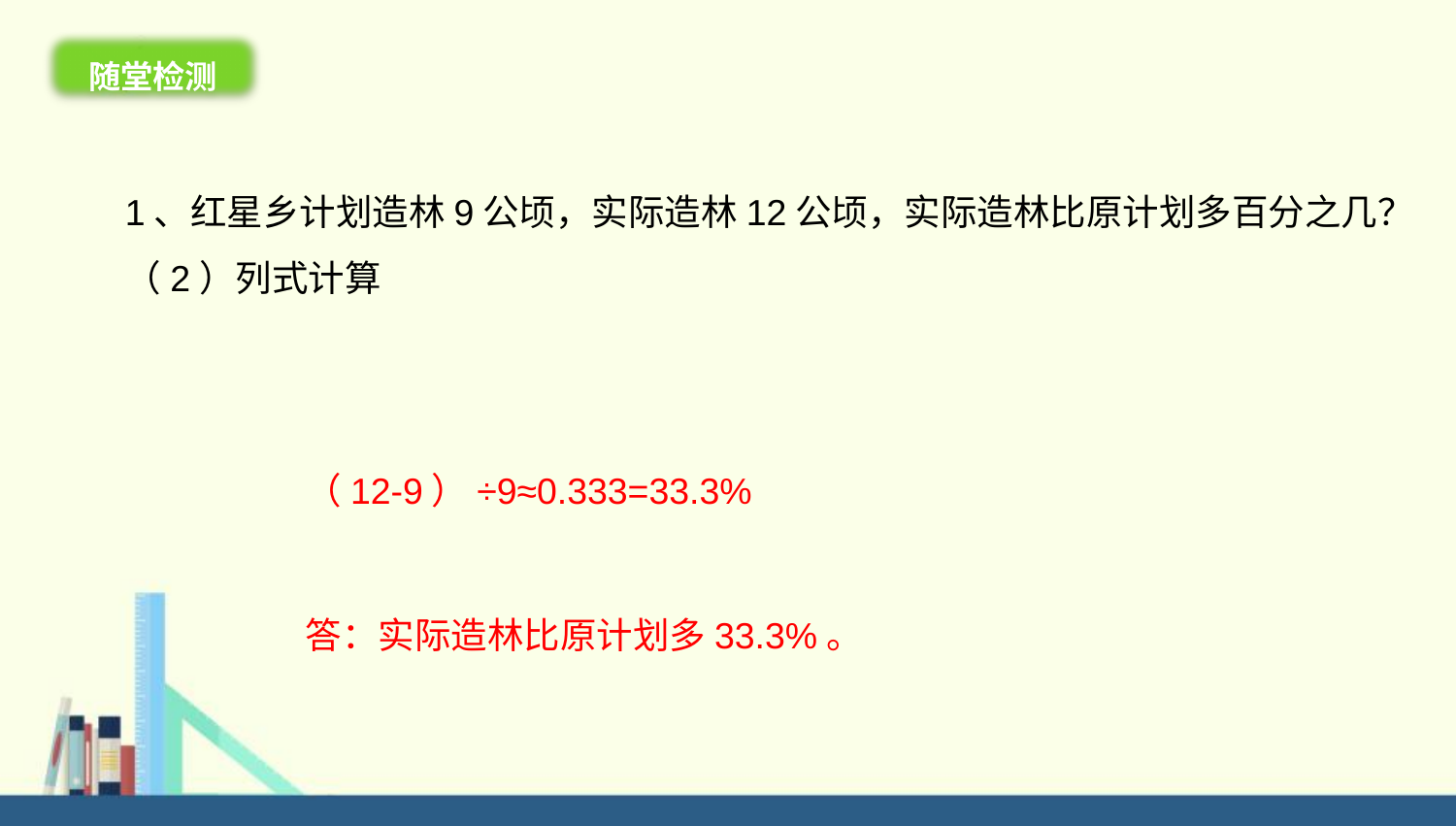

随堂检测
1、红星乡计划造林9公顷，实际造林12公顷，实际造林比原计划多百分之几？
（2）列式计算
（12-9）÷9≈0.333=33.3%
答：实际造林比原计划多33.3%。